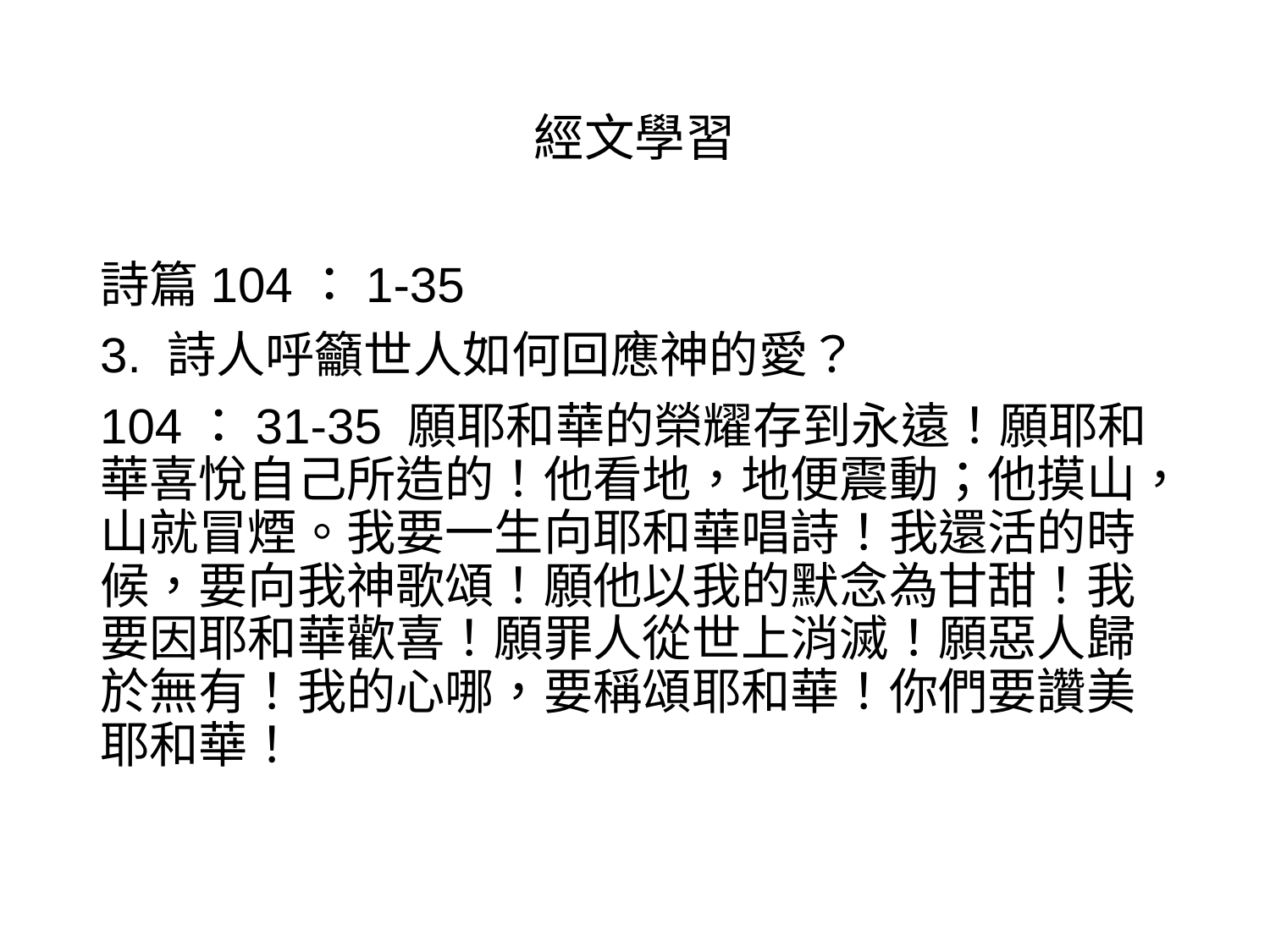

# 經文學習
詩篇104：1-35
3. 詩人呼籲世人如何回應神的愛？
104：31-35 願耶和華的榮耀存到永遠！願耶和華喜悅自己所造的！他看地，地便震動；他摸山，山就冒煙。我要一生向耶和華唱詩！我還活的時候，要向我神歌頌！願他以我的默念為甘甜！我要因耶和華歡喜！願罪人從世上消滅！願惡人歸於無有！我的心哪，要稱頌耶和華！你們要讚美耶和華！